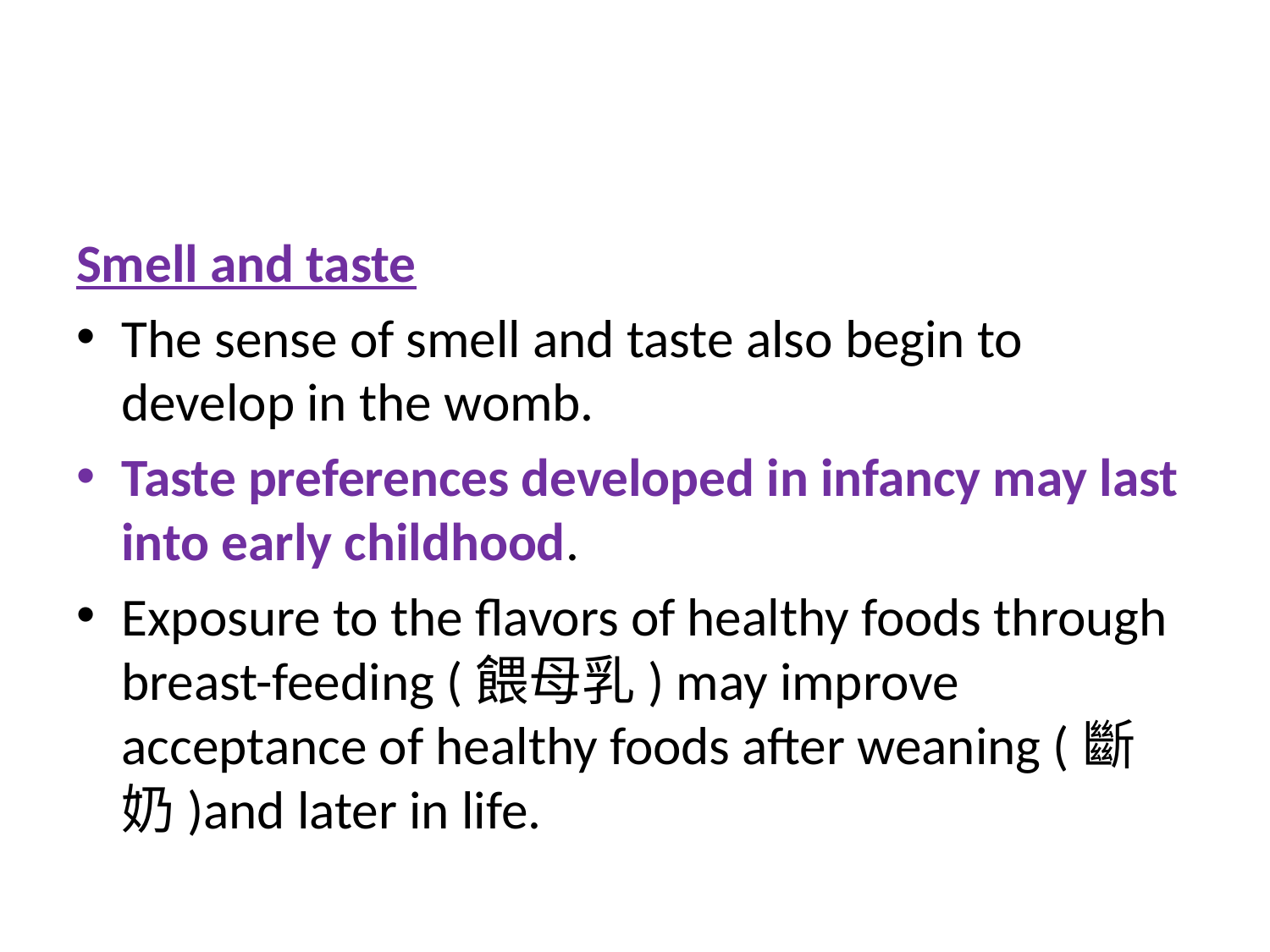

#
Smell and taste
The sense of smell and taste also begin to develop in the womb.
Taste preferences developed in infancy may last into early childhood.
Exposure to the flavors of healthy foods through breast-feeding (餵母乳) may improve acceptance of healthy foods after weaning (斷奶)and later in life.